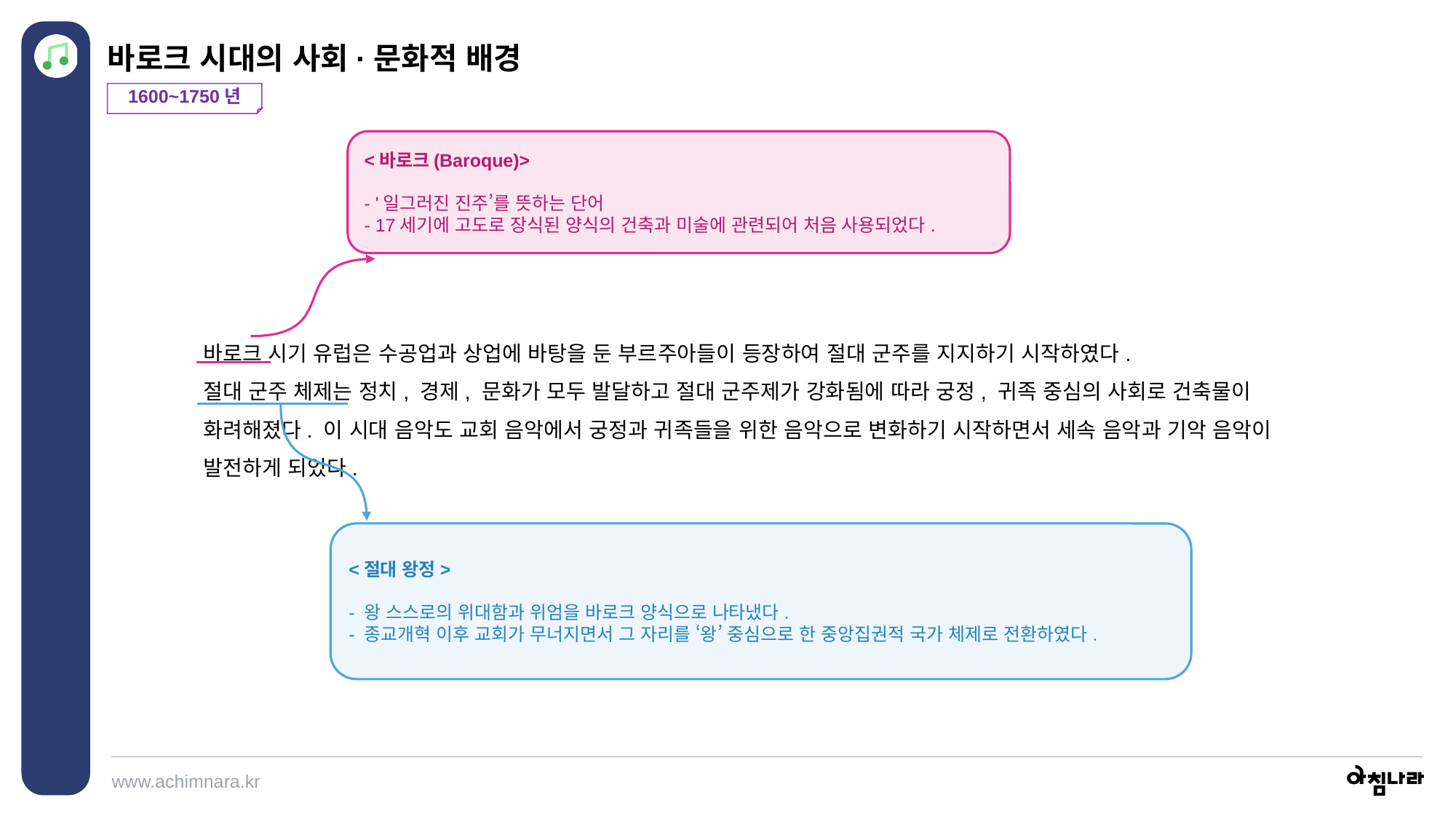

바로크 시대의 사회·문화적 배경
1600~1750년
<바로크(Baroque)>

- '일그러진 진주’를 뜻하는 단어
- 17세기에 고도로 장식된 양식의 건축과 미술에 관련되어 처음 사용되었다.
바로크 시기 유럽은 수공업과 상업에 바탕을 둔 부르주아들이 등장하여 절대 군주를 지지하기 시작하였다.
절대 군주 체제는 정치, 경제, 문화가 모두 발달하고 절대 군주제가 강화됨에 따라 궁정, 귀족 중심의 사회로 건축물이 화려해졌다. 이 시대 음악도 교회 음악에서 궁정과 귀족들을 위한 음악으로 변화하기 시작하면서 세속 음악과 기악 음악이 발전하게 되었다.
<절대 왕정>

- 왕 스스로의 위대함과 위엄을 바로크 양식으로 나타냈다.
- 종교개혁 이후 교회가 무너지면서 그 자리를 ‘왕’ 중심으로 한 중앙집권적 국가 체제로 전환하였다.